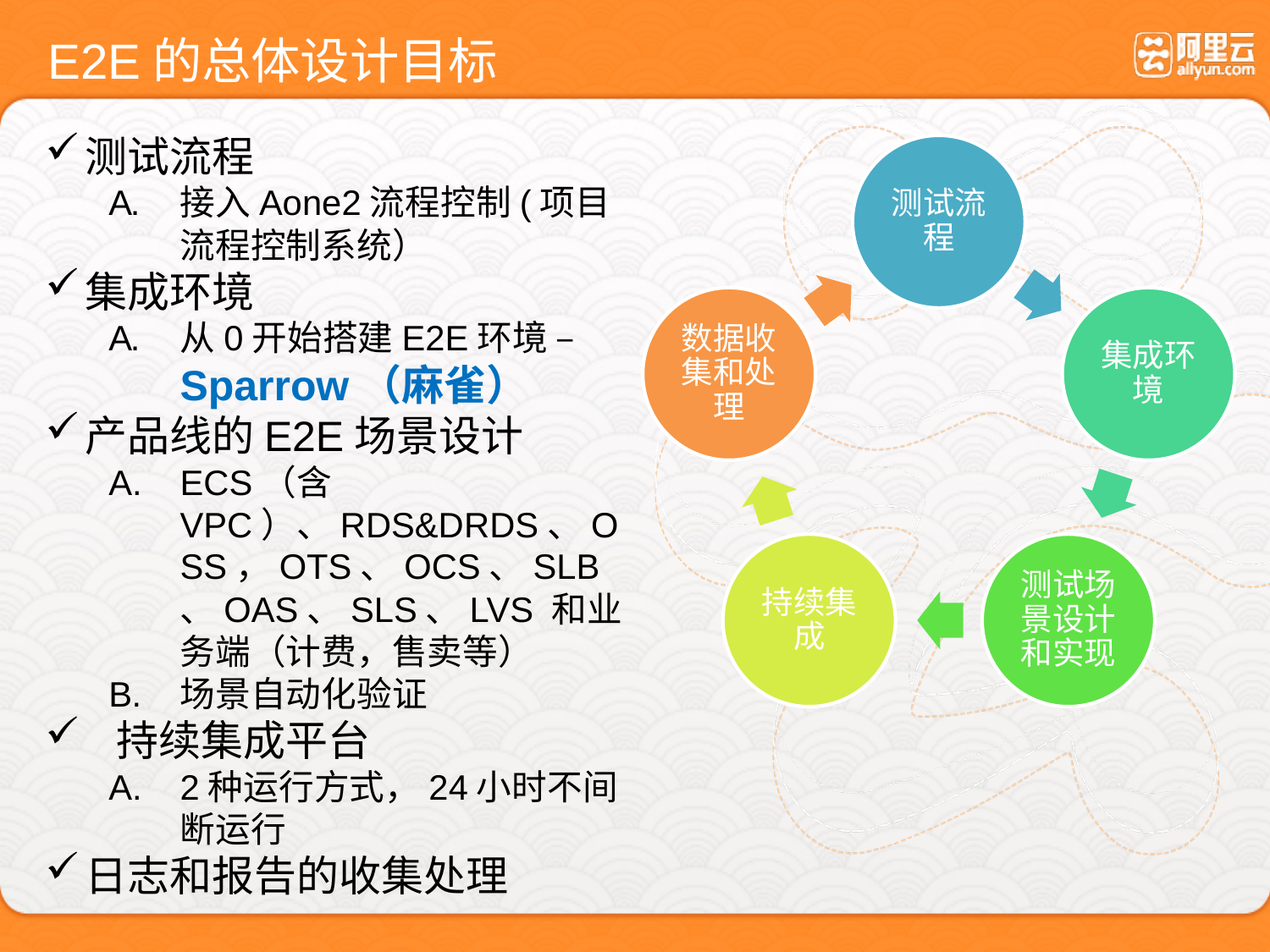

# E2E的总体设计目标
测试流程
接入Aone2流程控制(项目流程控制系统）
集成环境
从0开始搭建E2E环境 –  Sparrow（麻雀）
产品线的E2E场景设计
ECS（含VPC）、RDS&DRDS、OSS，OTS、OCS、SLB、OAS、SLS、LVS 和业务端（计费，售卖等）
场景自动化验证
持续集成平台
2种运行方式，24小时不间断运行
日志和报告的收集处理
测试流程

数据收集和处理
集成环境

持续集成
测试场景设计和实现